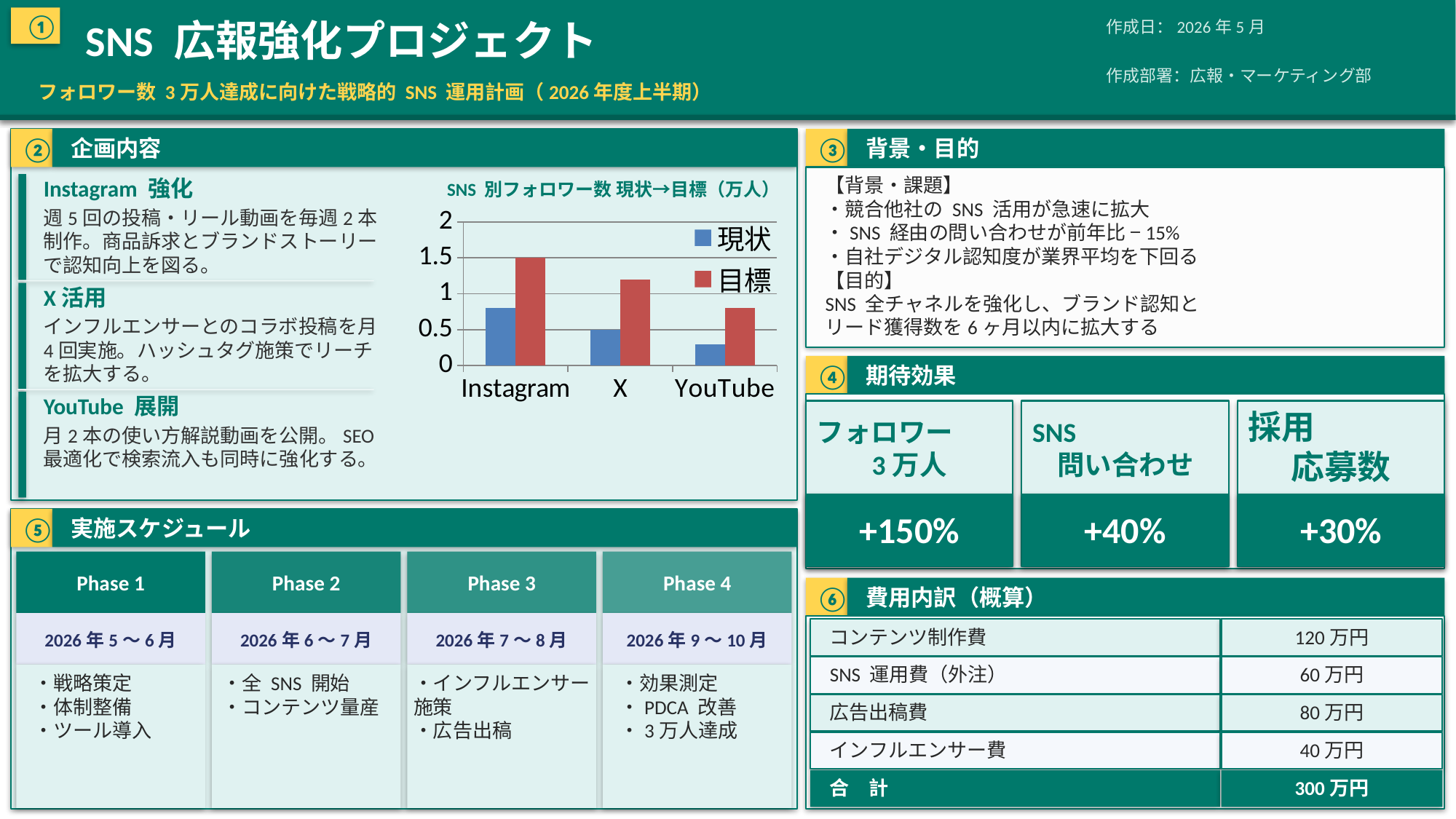

①

SNS 広報強化プロジェクト
作成日：2026年5月
作成部署：広報・マーケティング部
フォロワー数 3万人達成に向けた戦略的 SNS 運用計画（2026年度上半期）

②

企画内容

③

背景・目的

【背景・課題】
・競合他社の SNS 活用が急速に拡大
・SNS 経由の問い合わせが前年比 −15%
・自社デジタル認知度が業界平均を下回る
【目的】
SNS 全チャネルを強化し、ブランド認知と
リード獲得数を6ヶ月以内に拡大する
Instagram 強化
SNS 別フォロワー数 現状→目標（万人）

週5回の投稿・リール動画を毎週2本制作。商品訴求とブランドストーリーで認知向上を図る。

### Chart

| Category | 現状 | 目標 |
|---|---|---|
| Instagram | 0.8 | 1.5 |
| X | 0.5 | 1.2 |
| YouTube | 0.3 | 0.8 |
X活用

インフルエンサーとのコラボ投稿を月4回実施。ハッシュタグ施策でリーチを拡大する。

④

期待効果
YouTube 展開

採用
応募数
フォロワー
3万人
SNS
問い合わせ
月2本の使い方解説動画を公開。SEO 最適化で検索流入も同時に強化する。

+150%
+40%
+30%

⑤

実施スケジュール

Phase 1
Phase 2
Phase 3
Phase 4

⑥

費用内訳（概算）

コンテンツ制作費

120万円
2026年5〜6月
2026年6〜7月
2026年7〜8月
2026年9〜10月

SNS 運用費（外注）

60万円

・戦略策定
・体制整備
・ツール導入
・全 SNS 開始
・コンテンツ量産
・インフルエンサー施策
・広告出稿
・効果測定
・PDCA 改善
・3万人達成

広告出稿費

80万円

インフルエンサー費

40万円

合　計

300万円